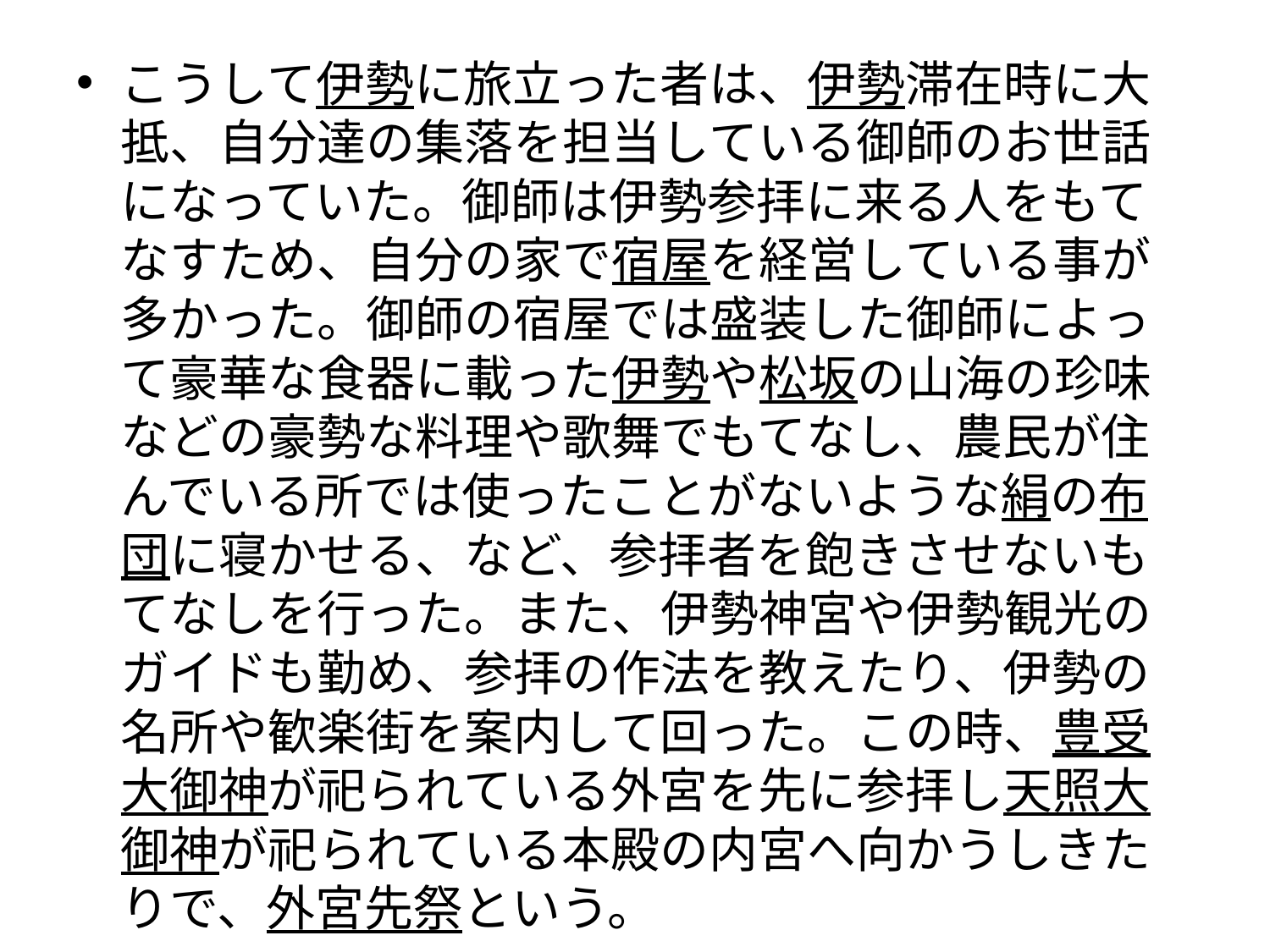

こうして伊勢に旅立った者は、伊勢滞在時に大抵、自分達の集落を担当している御師のお世話になっていた。御師は伊勢参拝に来る人をもてなすため、自分の家で宿屋を経営している事が多かった。御師の宿屋では盛装した御師によって豪華な食器に載った伊勢や松坂の山海の珍味などの豪勢な料理や歌舞でもてなし、農民が住んでいる所では使ったことがないような絹の布団に寝かせる、など、参拝者を飽きさせないもてなしを行った。また、伊勢神宮や伊勢観光のガイドも勤め、参拝の作法を教えたり、伊勢の名所や歓楽街を案内して回った。この時、豊受大御神が祀られている外宮を先に参拝し天照大御神が祀られている本殿の内宮へ向かうしきたりで、外宮先祭という。